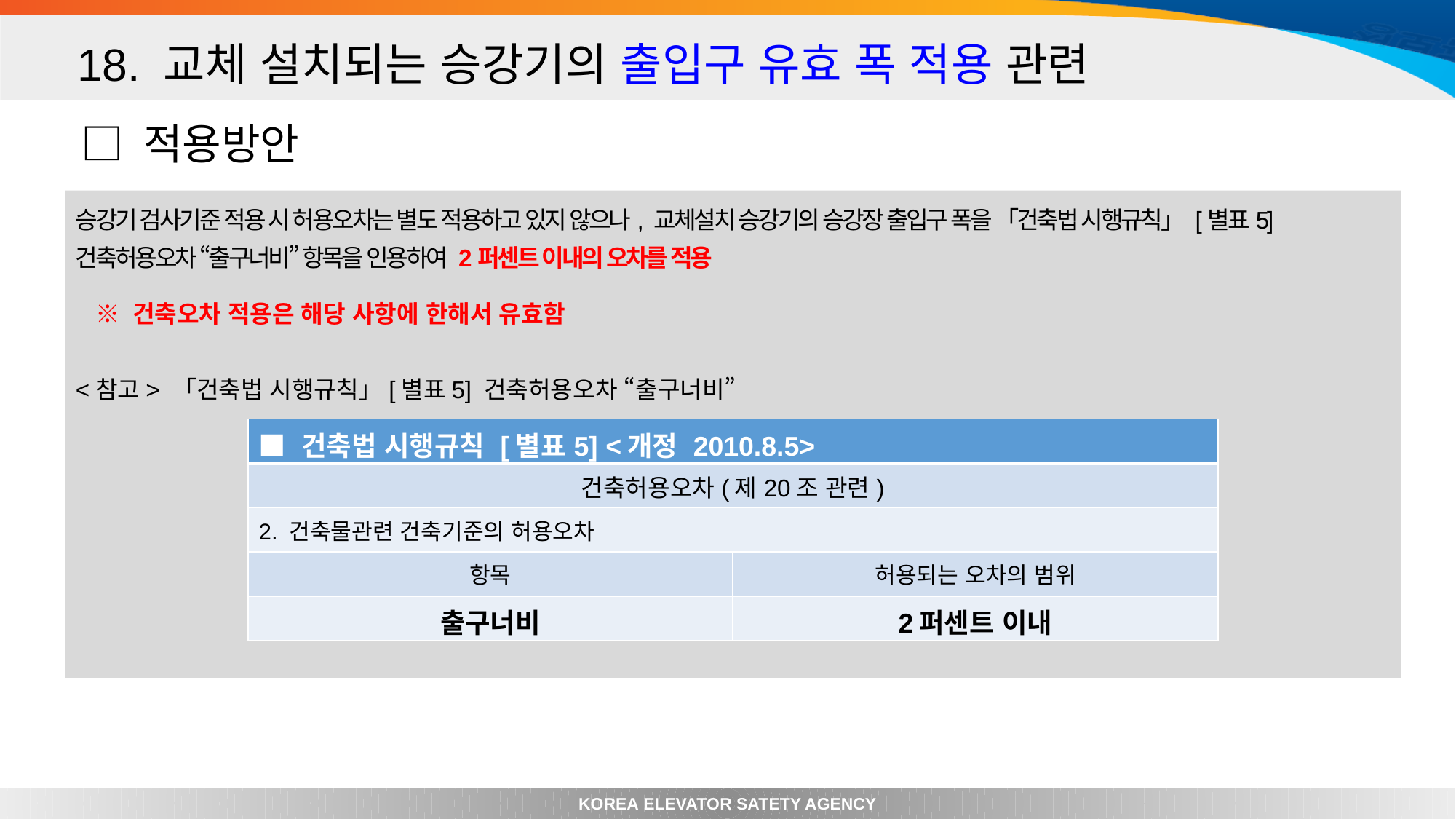

18. 교체 설치되는 승강기의 출입구 유효 폭 적용 관련
□ 적용방안
승강기 검사기준 적용 시 허용오차는 별도 적용하고 있지 않으나, 교체설치 승강기의 승강장 출입구 폭을 「건축법 시행규칙」 [별표5]
건축허용오차 “출구너비” 항목을 인용하여 2퍼센트 이내의 오차를 적용

   ※ 건축오차 적용은 해당 사항에 한해서 유효함

<참고> 「건축법 시행규칙」[별표5] 건축허용오차 “출구너비”

| ■ 건축법 시행규칙 [별표5] <개정 2010.8.5> |  |
| --- | --- |
| 건축허용오차(제20조 관련) |  |
| 2. 건축물관련 건축기준의 허용오차 |  |
| 항목 | 허용되는 오차의 범위 |
| 출구너비 | 2퍼센트 이내 |